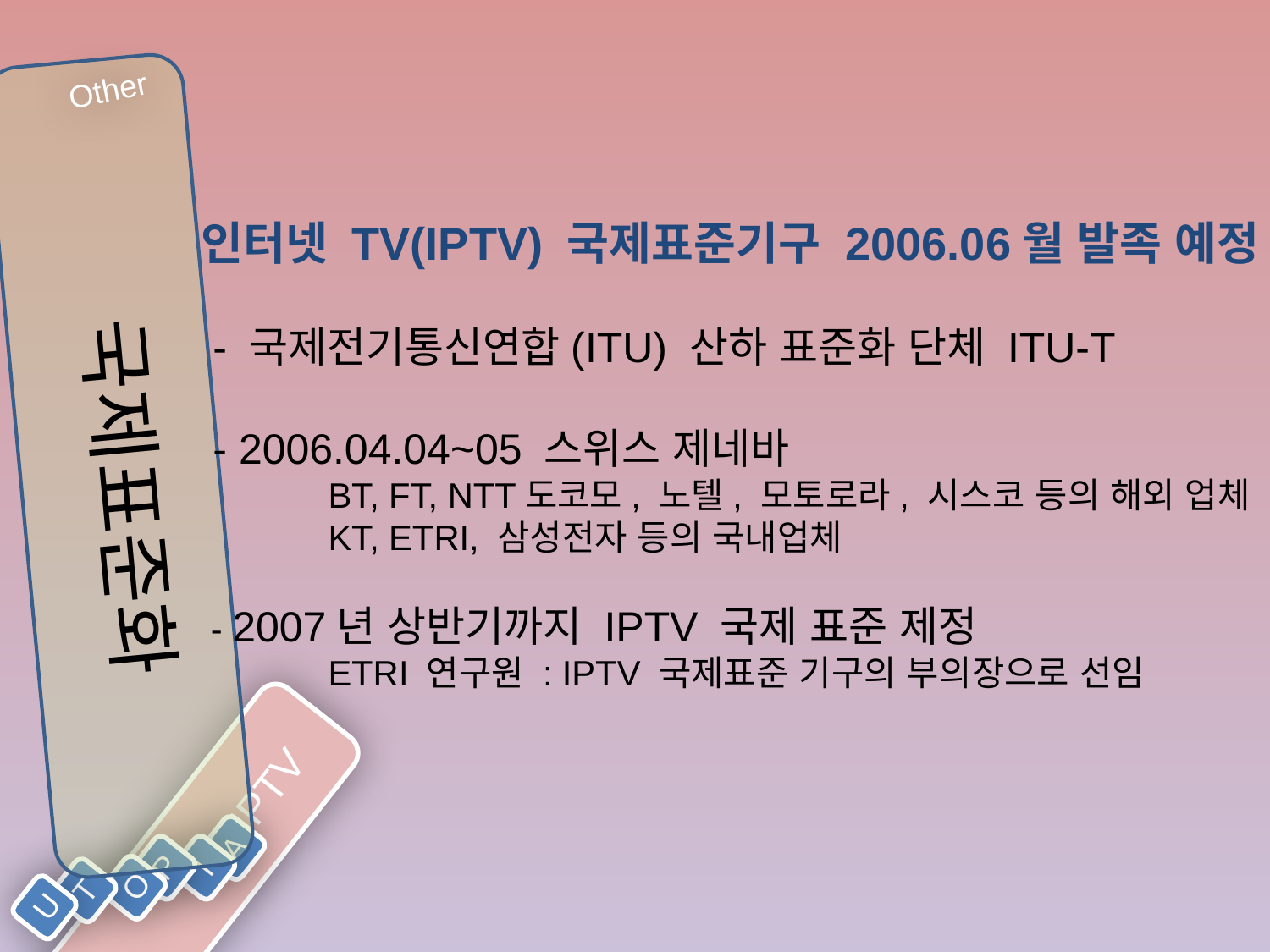

Other
인터넷 TV(IPTV) 국제표준기구 2006.06월 발족 예정

 - 국제전기통신연합(ITU) 산하 표준화 단체 ITU-T

 - 2006.04.04~05 스위스 제네바
BT, FT, NTT도코모, 노텔, 모토로라, 시스코 등의 해외 업체
KT, ETRI, 삼성전자 등의 국내업체

 - 2007년 상반기까지 IPTV 국제 표준 제정
ETRI 연구원 : IPTV 국제표준 기구의 부의장으로 선임
국제표준화